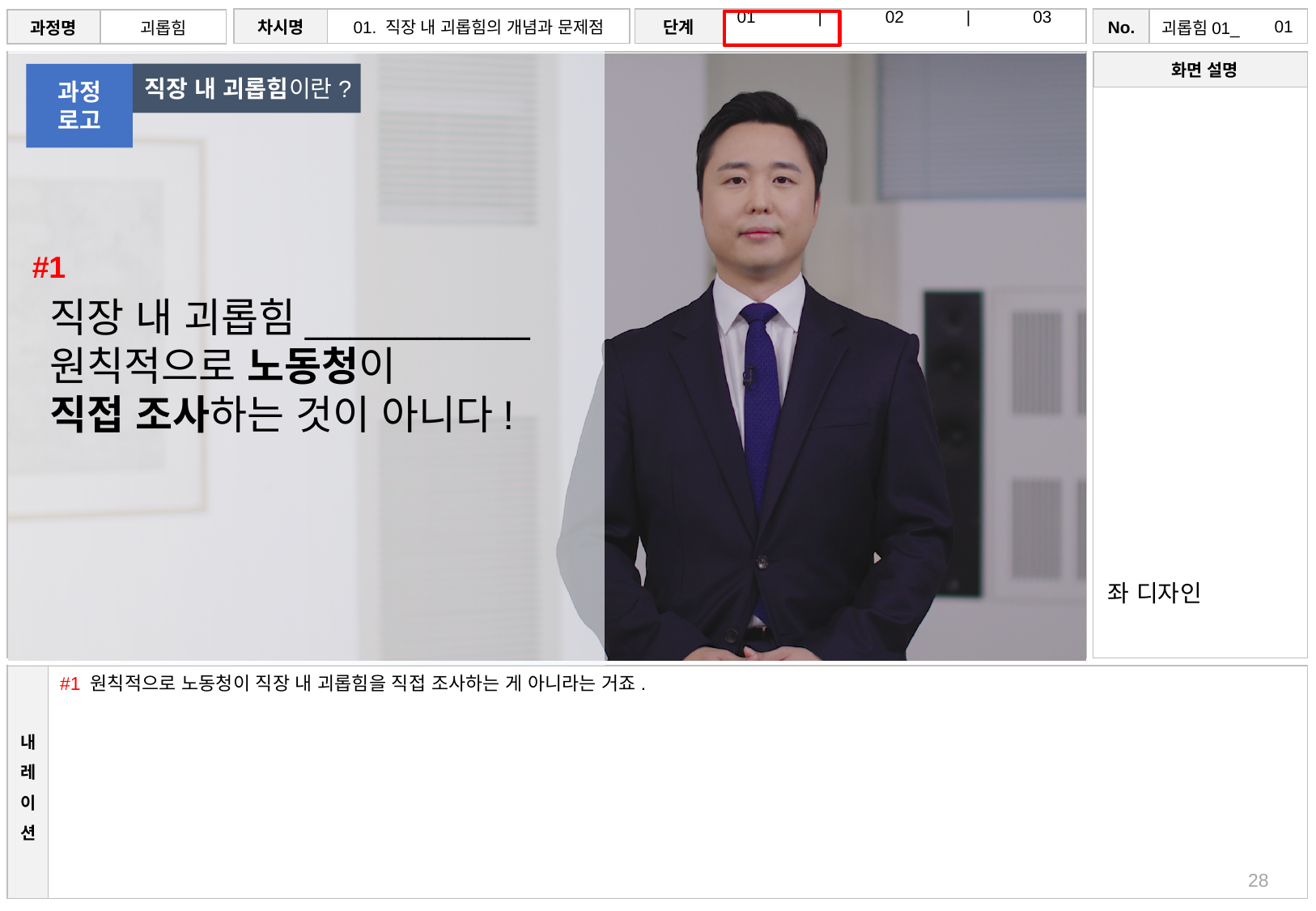

# 01
직장 내 괴롭힘이란?
과정
로고

#1
직장 내 괴롭힘__________
원칙적으로 노동청이
직접 조사하는 것이 아니다!
좌 디자인
#1 원칙적으로 노동청이 직장 내 괴롭힘을 직접 조사하는 게 아니라는 거죠.
28